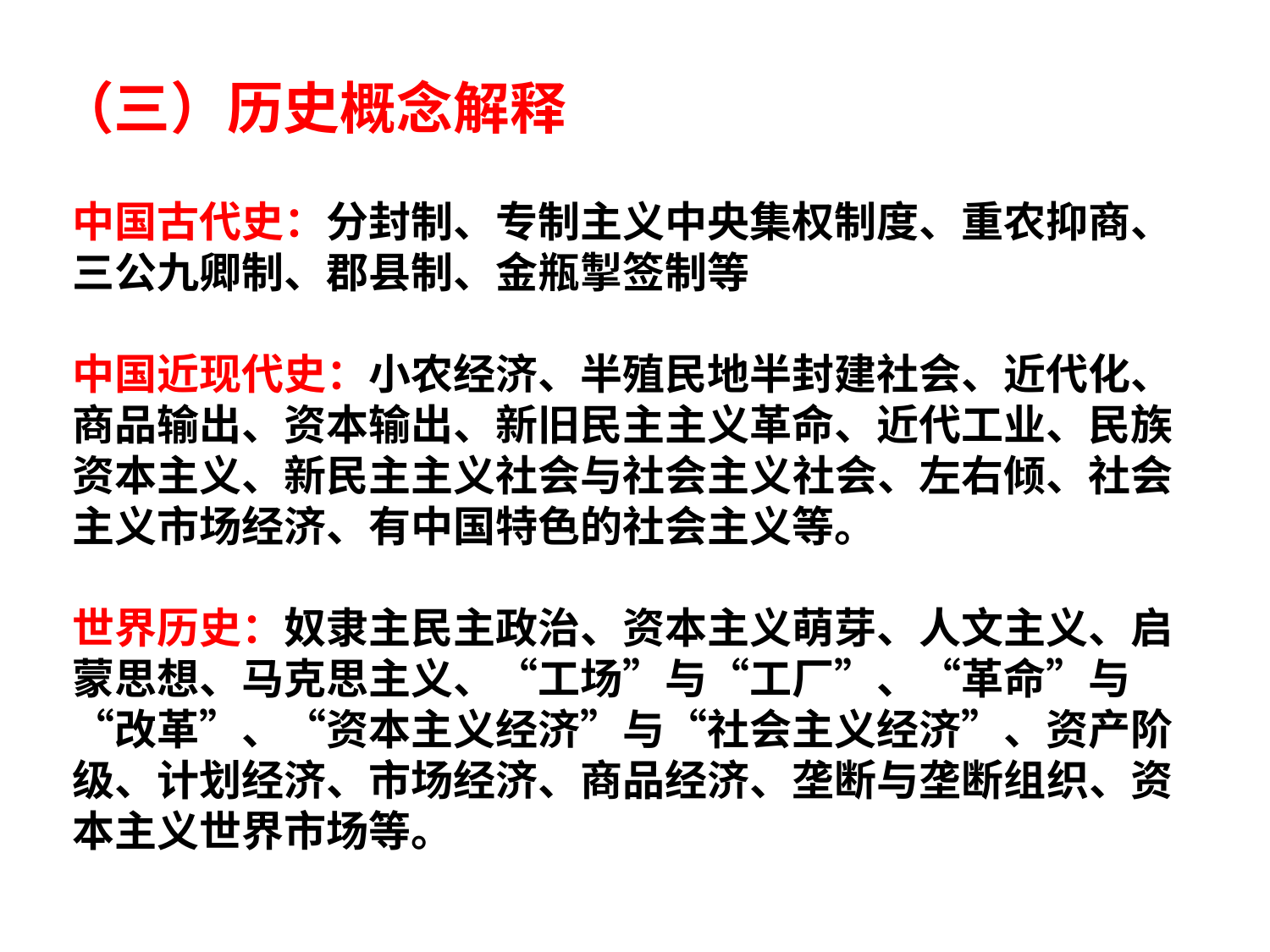

（三）历史概念解释

中国古代史：分封制、专制主义中央集权制度、重农抑商、三公九卿制、郡县制、金瓶掣签制等

中国近现代史：小农经济、半殖民地半封建社会、近代化、商品输出、资本输出、新旧民主主义革命、近代工业、民族资本主义、新民主主义社会与社会主义社会、左右倾、社会主义市场经济、有中国特色的社会主义等。

世界历史：奴隶主民主政治、资本主义萌芽、人文主义、启蒙思想、马克思主义、“工场”与“工厂”、“革命”与“改革”、“资本主义经济”与“社会主义经济”、资产阶级、计划经济、市场经济、商品经济、垄断与垄断组织、资本主义世界市场等。